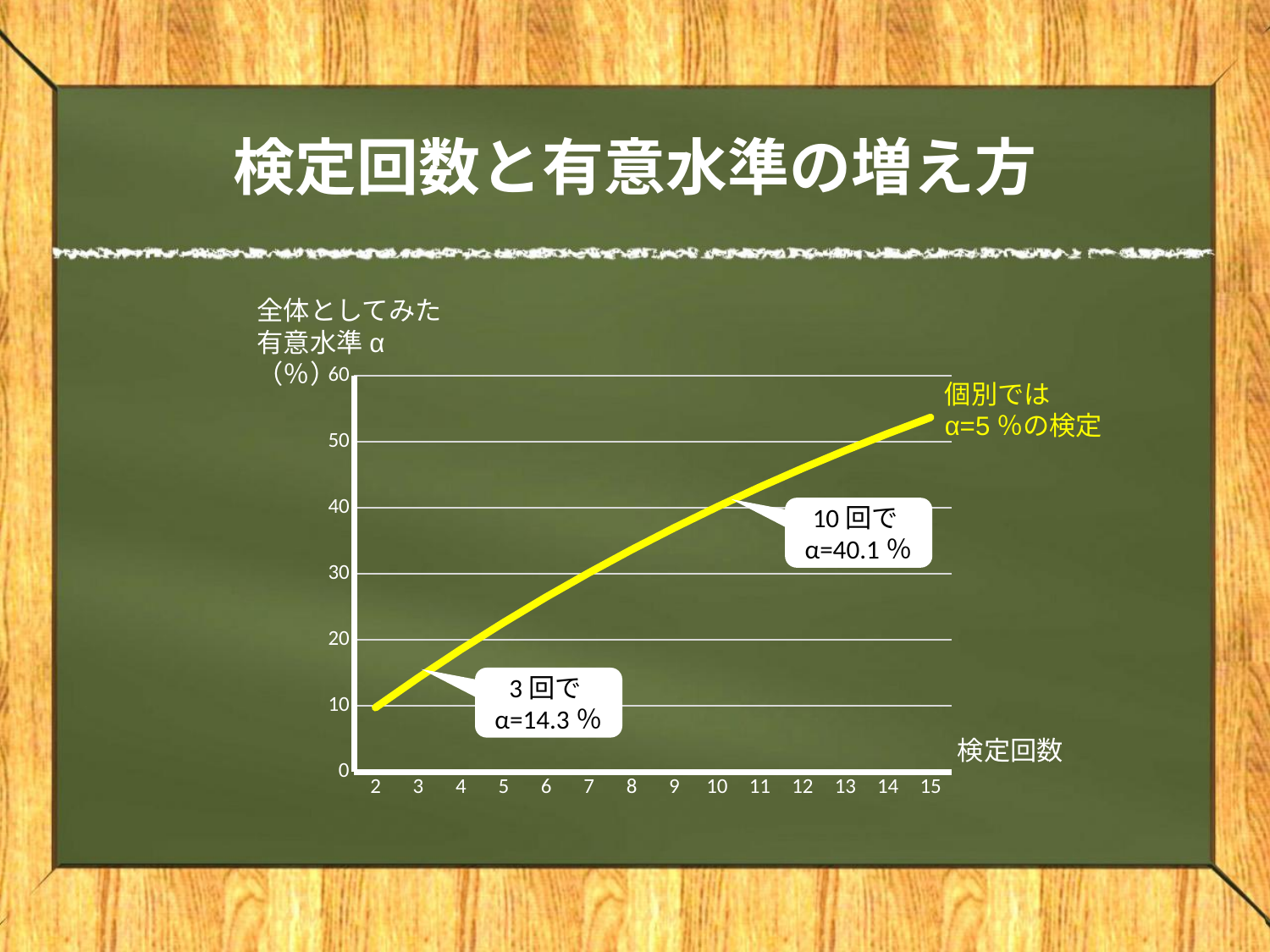

# 検定回数と有意水準の増え方
全体としてみた有意水準α（％）

### Chart

| Category | 5 |
|---|---|
| 2 | 9.750000000000004 |
| 3 | 14.262500000000012 |
| 4 | 18.549375 |
| 5 | 22.621906250000002 |
| 6 | 26.490810937500008 |
| 7 | 30.166270390625005 |
| 8 | 33.65795687109375 |
| 9 | 36.97505902753907 |
| 10 | 40.12630607616211 |
| 11 | 43.11999077235401 |
| 12 | 45.96399123373631 |
| 13 | 48.665791672049494 |
| 14 | 51.23250208844703 |
| 15 | 53.67087698402466 |
個別ではα=5％の検定
10回でα=40.1％
3回でα=14.3％
検定回数